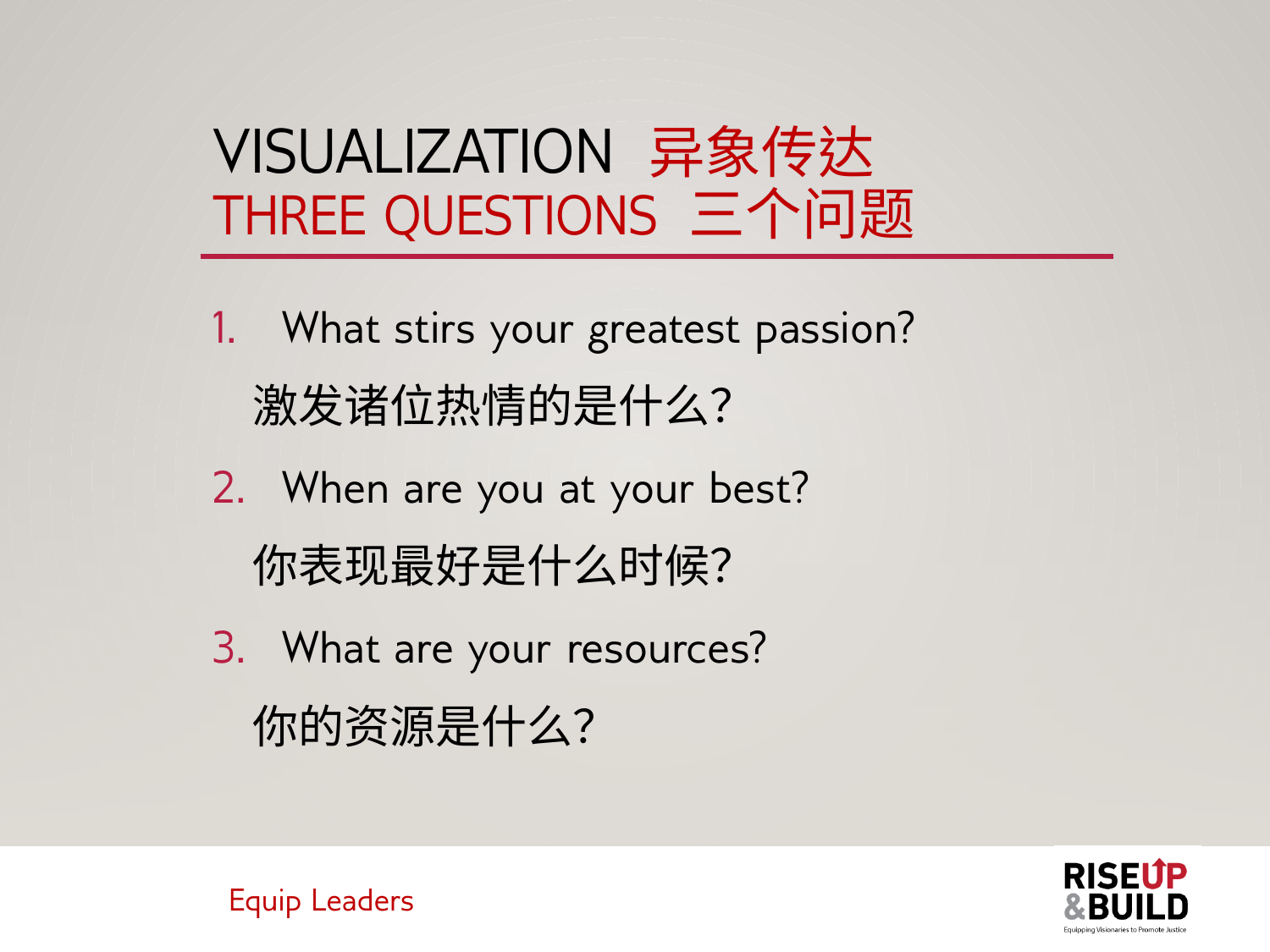

# VISUALIZATION 异象传达 Three Questions 三个问题
What stirs your greatest passion?
   激发诸位热情的是什么？
When are you at your best?
   你表现最好是什么时候？
What are your resources?
   你的资源是什么？
Equip Leaders